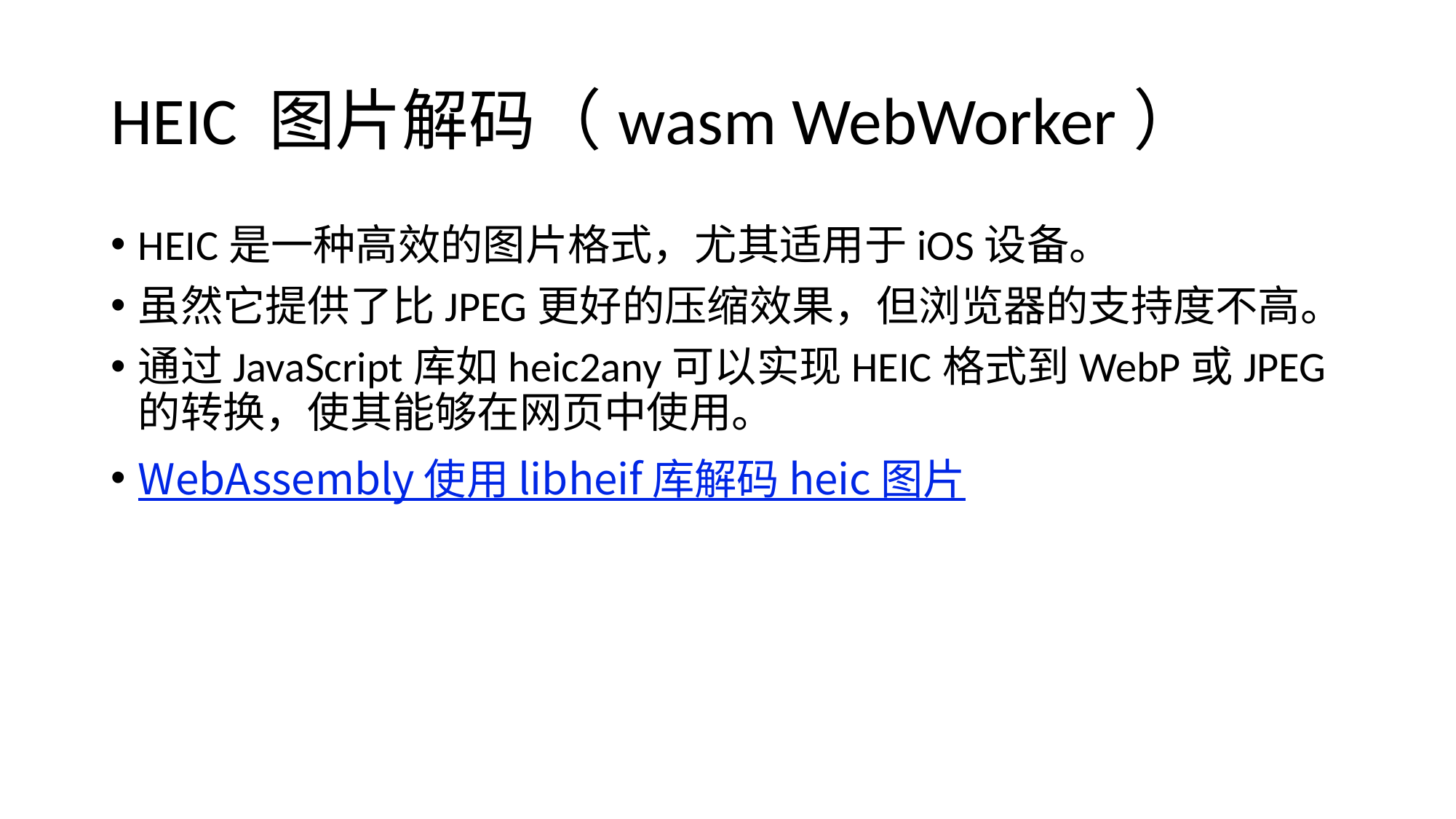

# HEIC 图片解码（wasm WebWorker）
HEIC是一种高效的图片格式，尤其适用于iOS设备。
虽然它提供了比JPEG更好的压缩效果，但浏览器的支持度不高。
通过JavaScript库如heic2any可以实现HEIC格式到WebP或JPEG的转换，使其能够在网页中使用。
WebAssembly 使用 libheif 库解码 heic 图片